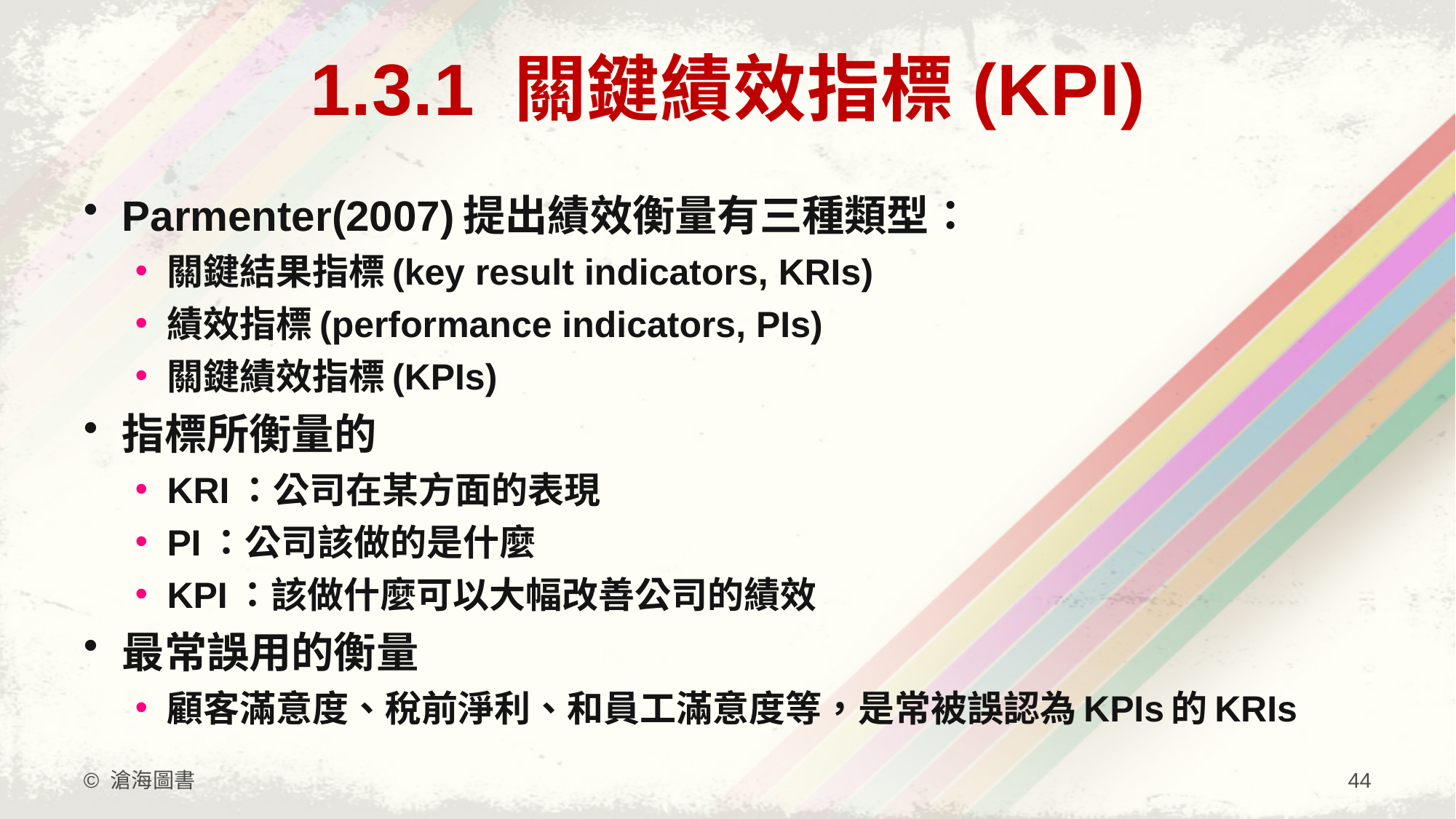

# 1.3.1 關鍵績效指標(KPI)
Parmenter(2007)提出績效衡量有三種類型：
關鍵結果指標(key result indicators, KRIs)
績效指標(performance indicators, PIs)
關鍵績效指標(KPIs)
指標所衡量的
KRI：公司在某方面的表現
PI：公司該做的是什麼
KPI：該做什麼可以大幅改善公司的績效
最常誤用的衡量
顧客滿意度、稅前淨利、和員工滿意度等，是常被誤認為KPIs的KRIs
© 滄海圖書
44